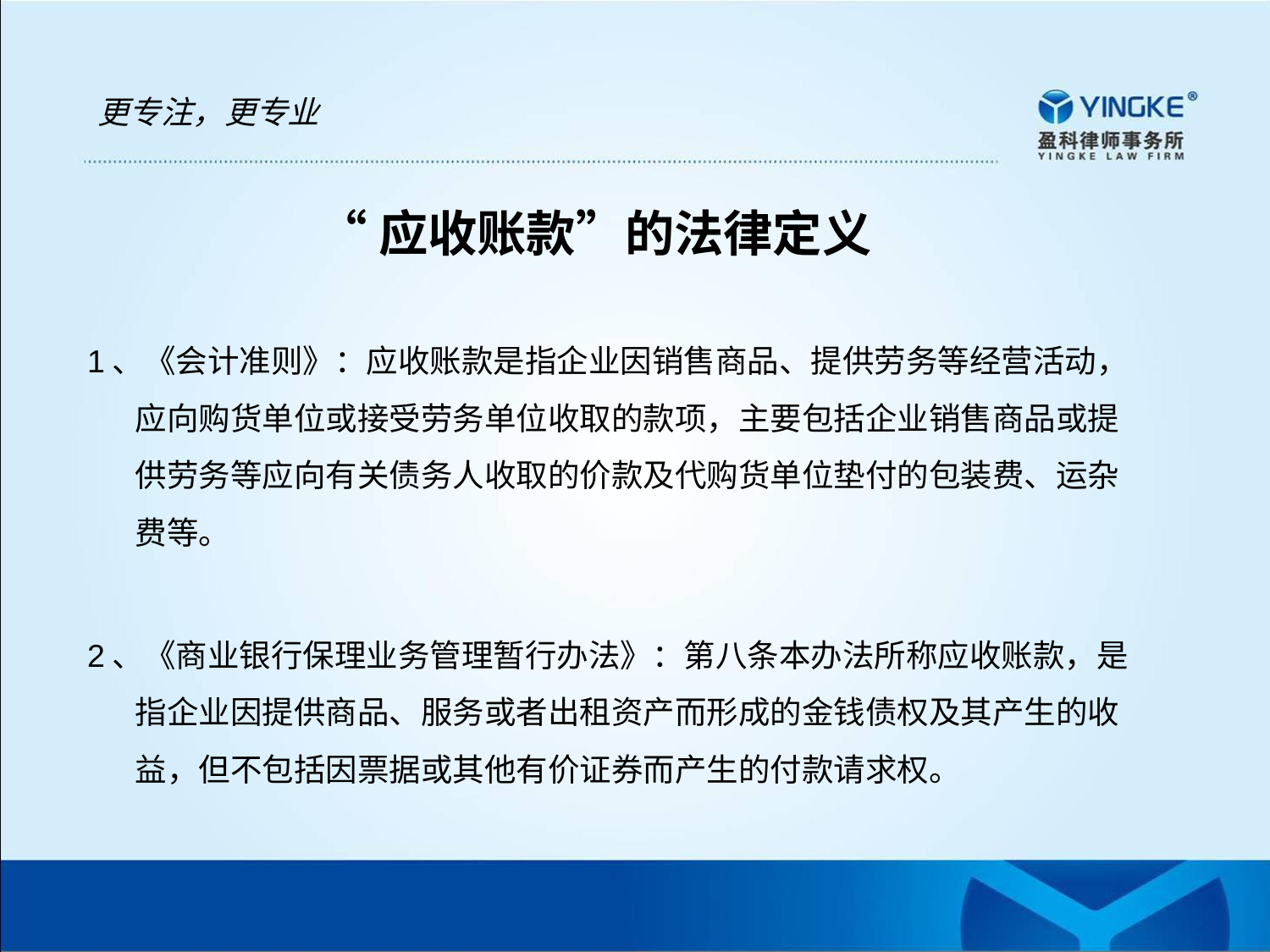

更专注，更专业
“应收账款”的法律定义
1、《会计准则》：应收账款是指企业因销售商品、提供劳务等经营活动，应向购货单位或接受劳务单位收取的款项，主要包括企业销售商品或提供劳务等应向有关债务人收取的价款及代购货单位垫付的包装费、运杂费等。

2、《商业银行保理业务管理暂行办法》：第八条本办法所称应收账款，是指企业因提供商品、服务或者出租资产而形成的金钱债权及其产生的收益，但不包括因票据或其他有价证券而产生的付款请求权。